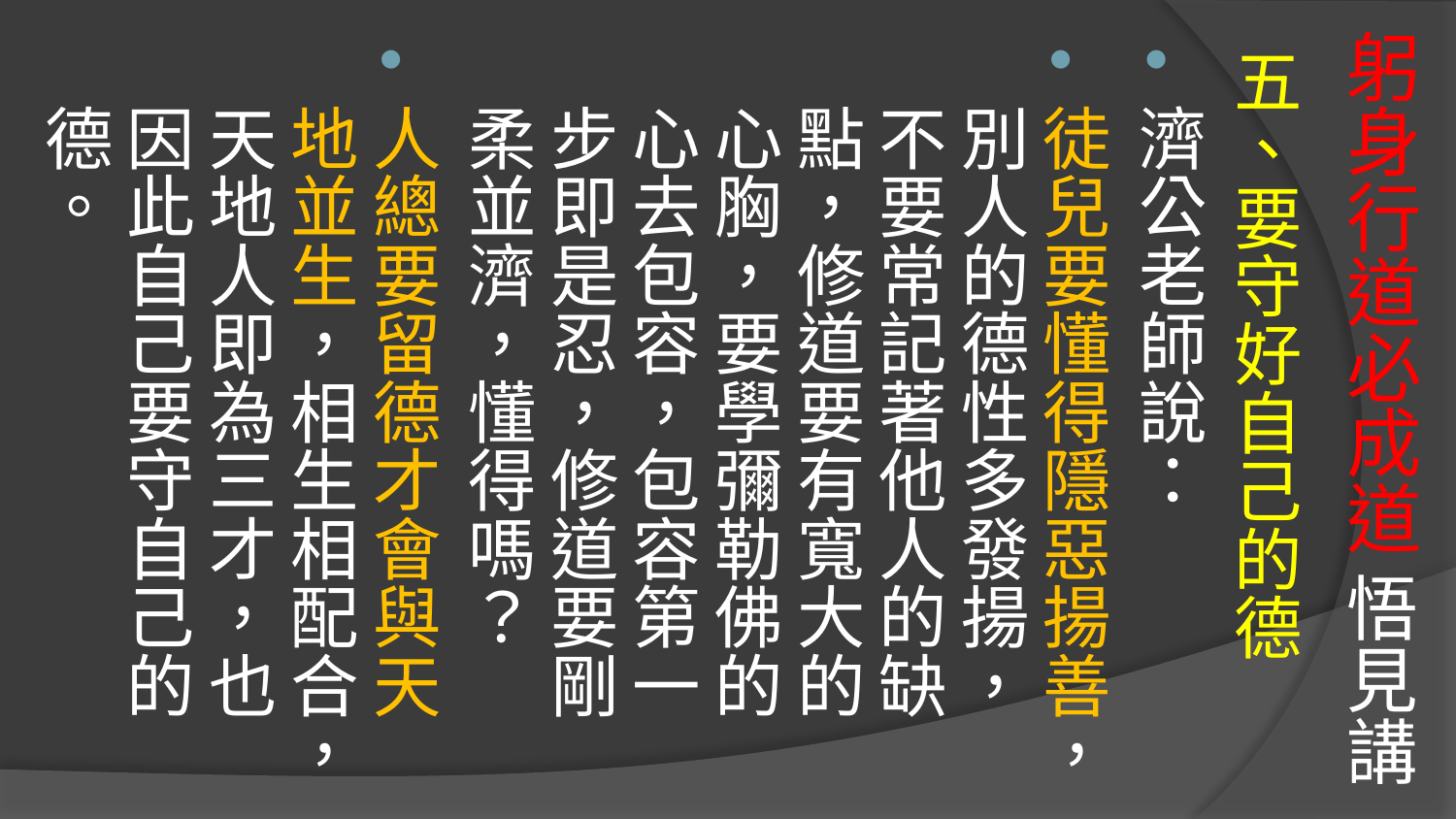

# 躬身行道必成道 悟見講
五、要守好自己的德
濟公老師說：
徒兒要懂得隱惡揚善，別人的德性多發揚，不要常記著他人的缺點，修道要有寬大的心胸，要學彌勒佛的心去包容，包容第一步即是忍，修道要剛柔並濟，懂得嗎？
人總要留德才會與天地並生，相生相配合，天地人即為三才，也因此自己要守自己的德。